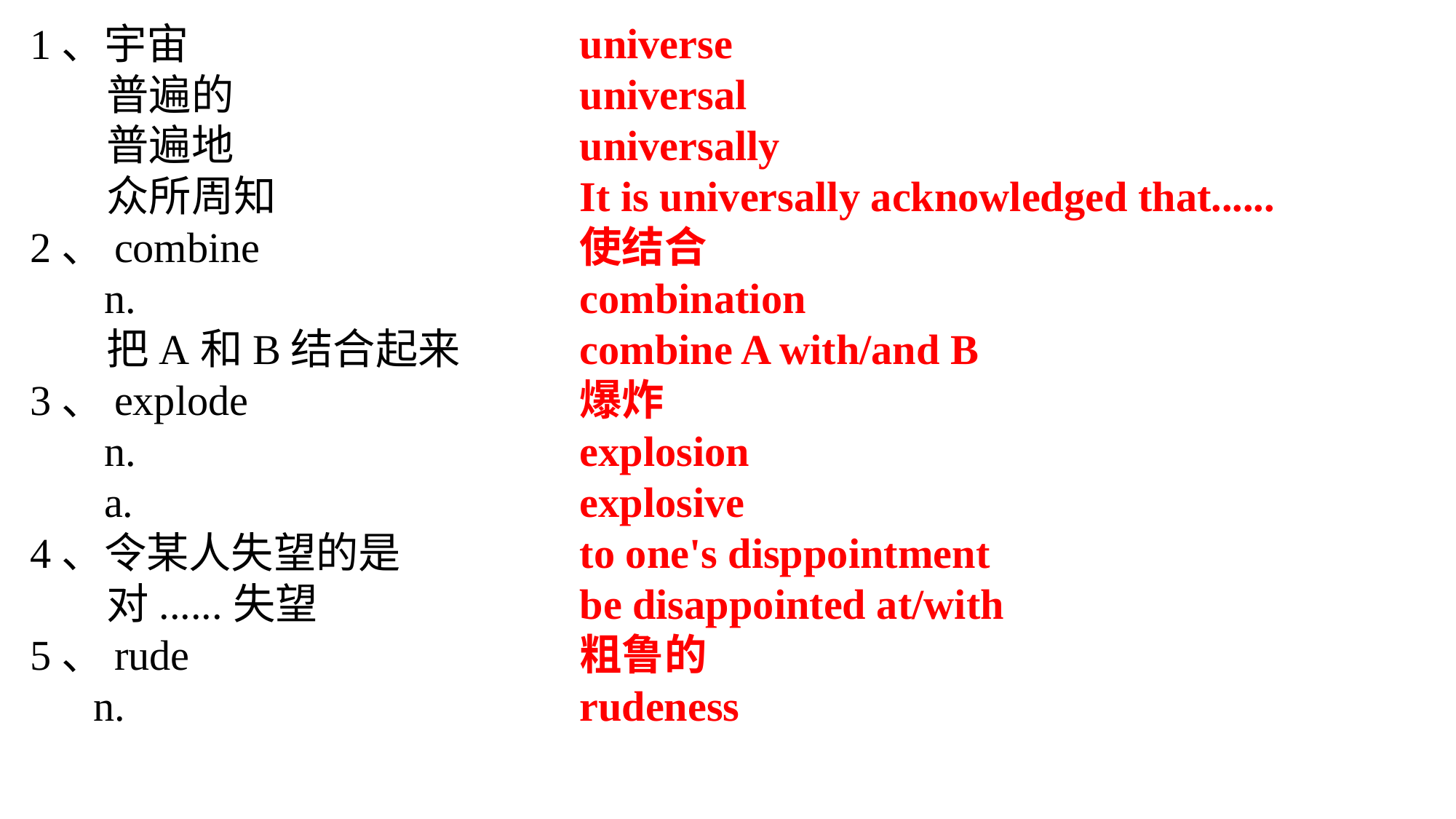

1、宇宙
       普遍的
       普遍地
       众所周知
2、combine
       n.
       把A和B结合起来
3、explode
       n.
       a.
4、令某人失望的是
       对......失望
5、rude
      n.

universe
universal
universally
It is universally acknowledged that......
使结合
combination
combine A with/and B
爆炸
explosion
explosive
to one's disppointment
be disappointed at/with
粗鲁的
rudeness